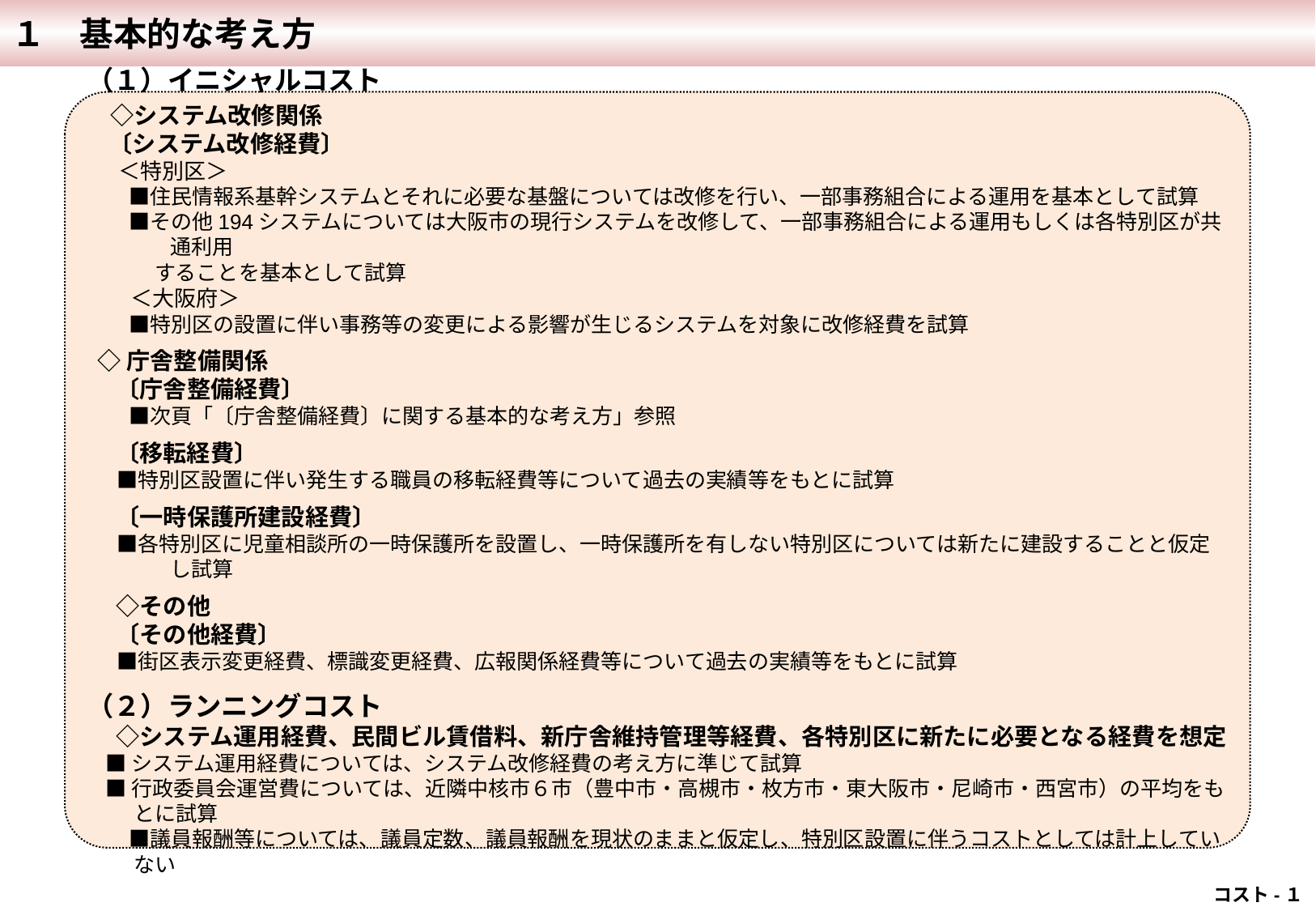

１　基本的な考え方
（１）イニシャルコスト
　◇システム改修関係
   〔システム改修経費〕
　  ＜特別区＞
　　■住民情報系基幹システムとそれに必要な基盤については改修を行い、一部事務組合による運用を基本として試算
　　■その他194システムについては大阪市の現行システムを改修して、一部事務組合による運用もしくは各特別区が共通利用
　　　 することを基本として試算
　　＜大阪府＞
　　■特別区の設置に伴い事務等の変更による影響が生じるシステムを対象に改修経費を試算
  ◇庁舎整備関係
　 〔庁舎整備経費〕
　　■次頁「〔庁舎整備経費〕に関する基本的な考え方」参照
　 〔移転経費〕
　  ■特別区設置に伴い発生する職員の移転経費等について過去の実績等をもとに試算
　 〔一時保護所建設経費〕
　  ■各特別区に児童相談所の一時保護所を設置し、一時保護所を有しない特別区については新たに建設することと仮定し試算
　 ◇その他
　 〔その他経費〕
　  ■街区表示変更経費、標識変更経費、広報関係経費等について過去の実績等をもとに試算
（２）ランニングコスト
　 ◇システム運用経費、民間ビル賃借料、新庁舎維持管理等経費、各特別区に新たに必要となる経費を想定
    ■システム運用経費については、システム改修経費の考え方に準じて試算
    ■行政委員会運営費については、近隣中核市６市（豊中市・高槻市・枚方市・東大阪市・尼崎市・西宮市）の平均をもとに試算
　　■議員報酬等については、議員定数、議員報酬を現状のままと仮定し、特別区設置に伴うコストとしては計上していない
 コスト-１